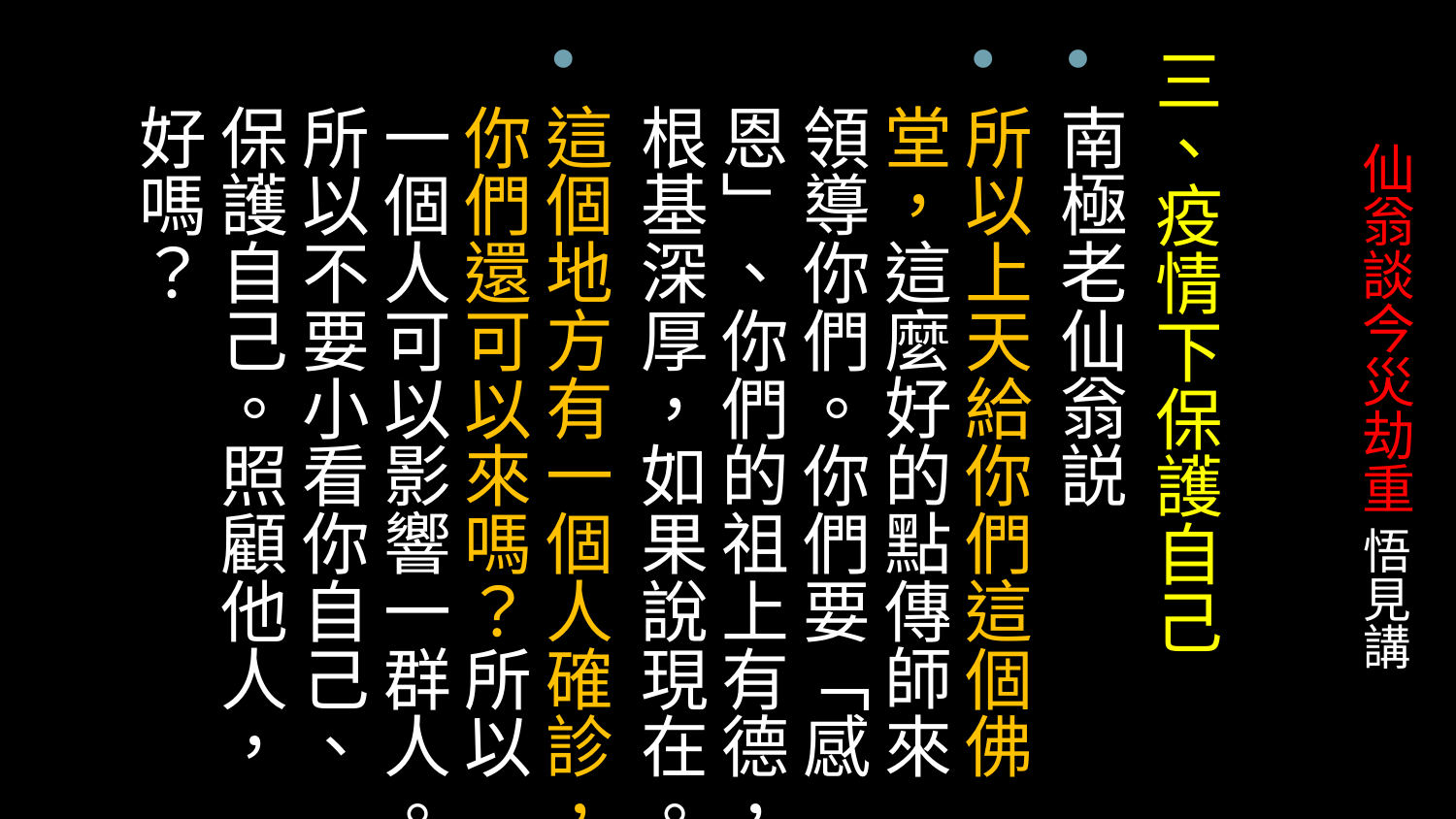

# 仙翁談今災劫重 悟見講
三、疫情下保護自己
南極老仙翁説
所以上天給你們這個佛堂，這麼好的點傳師來領導你們。你們要「感恩」、你們的祖上有德，根基深厚，如果說現在。
這個地方有一個人確診，你們還可以來嗎？所以一個人可以影響一群人。所以不要小看你自己、保護自己。照顧他人，好嗎？